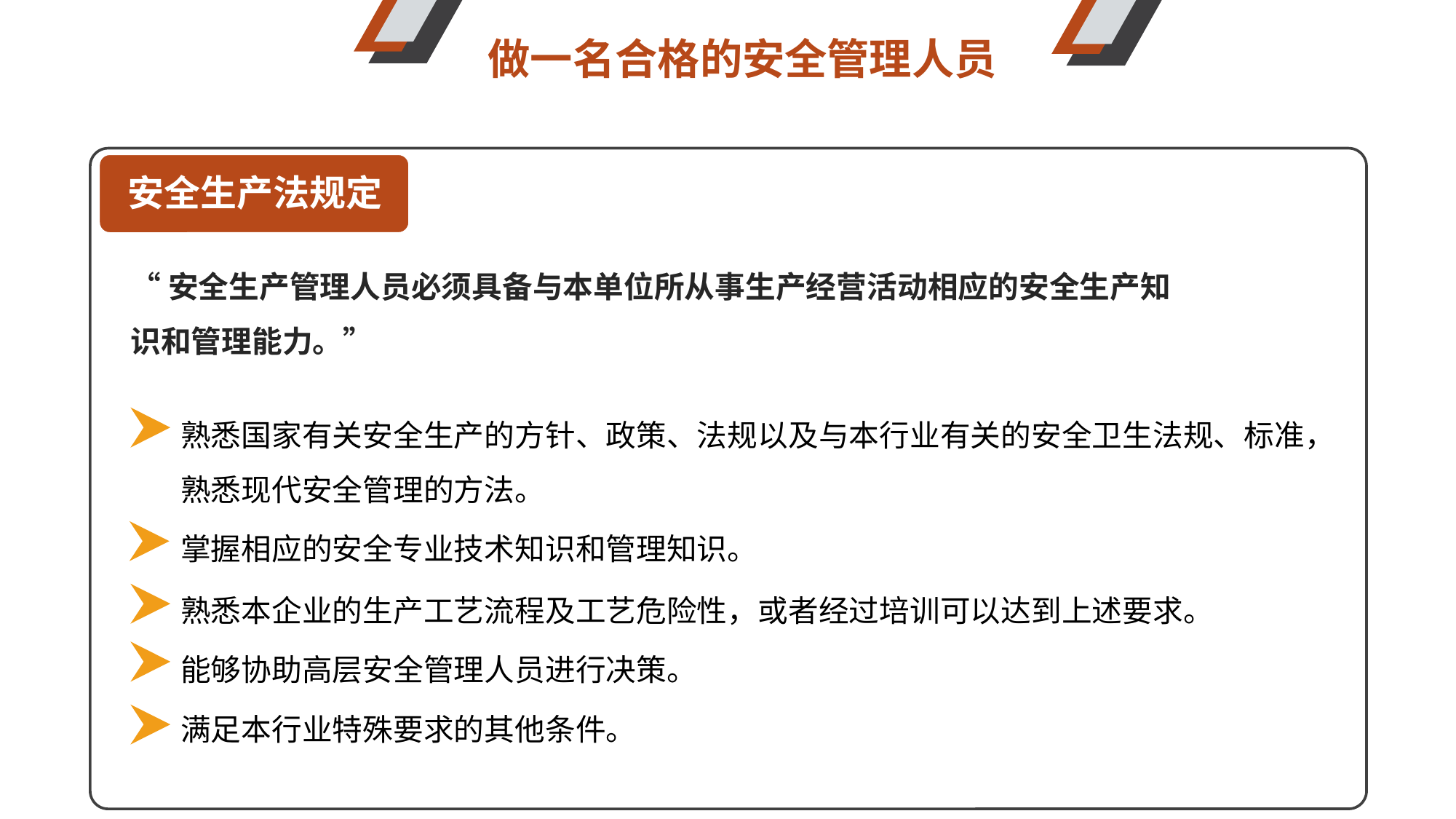

做一名合格的安全管理人员

安全生产法规定
“安全生产管理人员必须具备与本单位所从事生产经营活动相应的安全生产知识和管理能力。”
熟悉国家有关安全生产的方针、政策、法规以及与本行业有关的安全卫生法规、标准，熟悉现代安全管理的方法。

掌握相应的安全专业技术知识和管理知识。

熟悉本企业的生产工艺流程及工艺危险性，或者经过培训可以达到上述要求。

能够协助高层安全管理人员进行决策。

满足本行业特殊要求的其他条件。